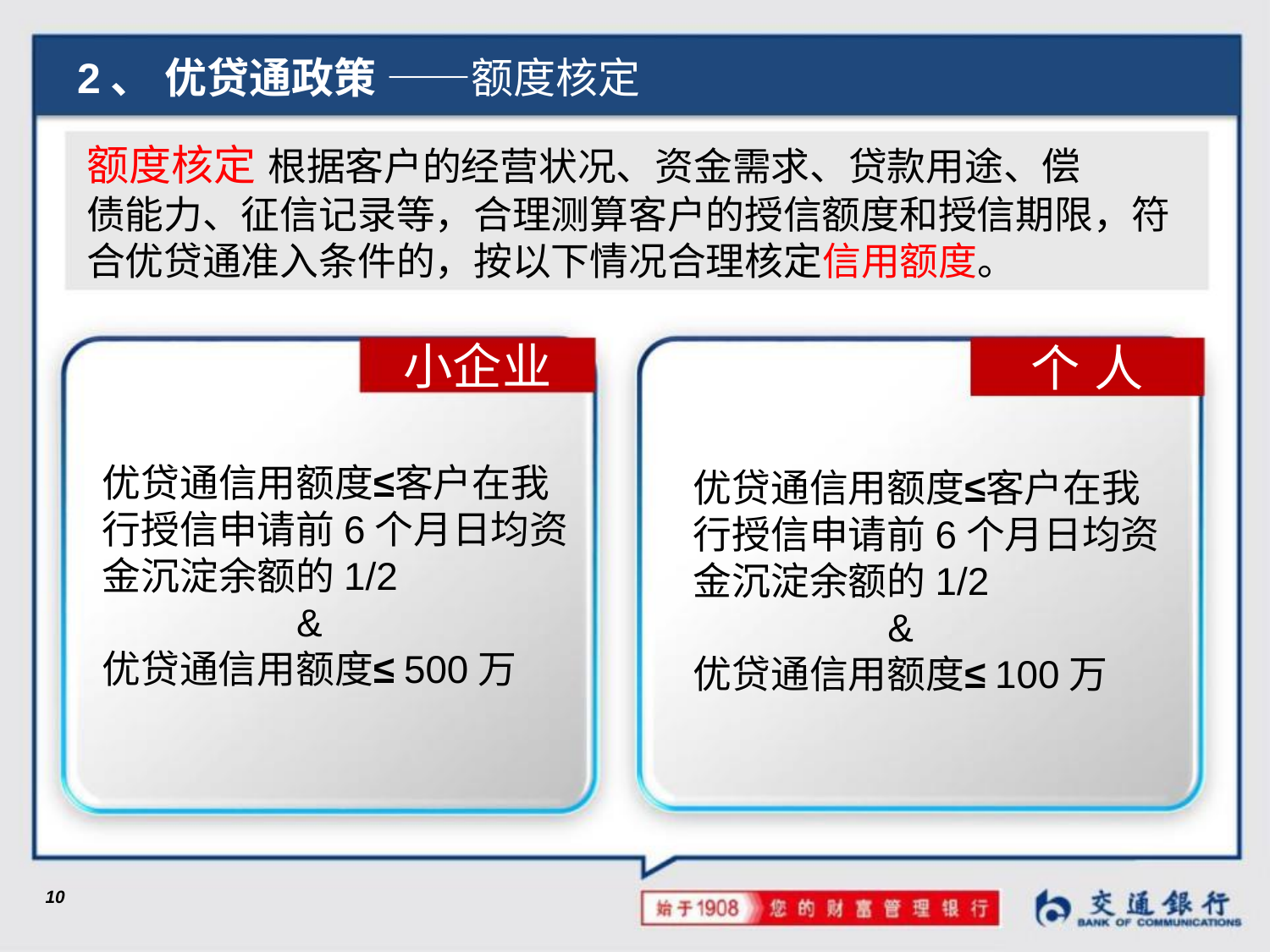

2、 优贷通政策 ——额度核定
额度核定 根据客户的经营状况、资金需求、贷款用途、偿
债能力、征信记录等，合理测算客户的授信额度和授信期限，符
合优贷通准入条件的，按以下情况合理核定信用额度。
小企业
个 人
优贷通信用额度≤客户在我
行授信申请前6个月日均资
金沉淀余额的1/2
优贷通信用额度≤客户在我
行授信申请前6个月日均资
金沉淀余额的1/2
&
&
优贷通信用额度≤500万
优贷通信用额度≤100万
10